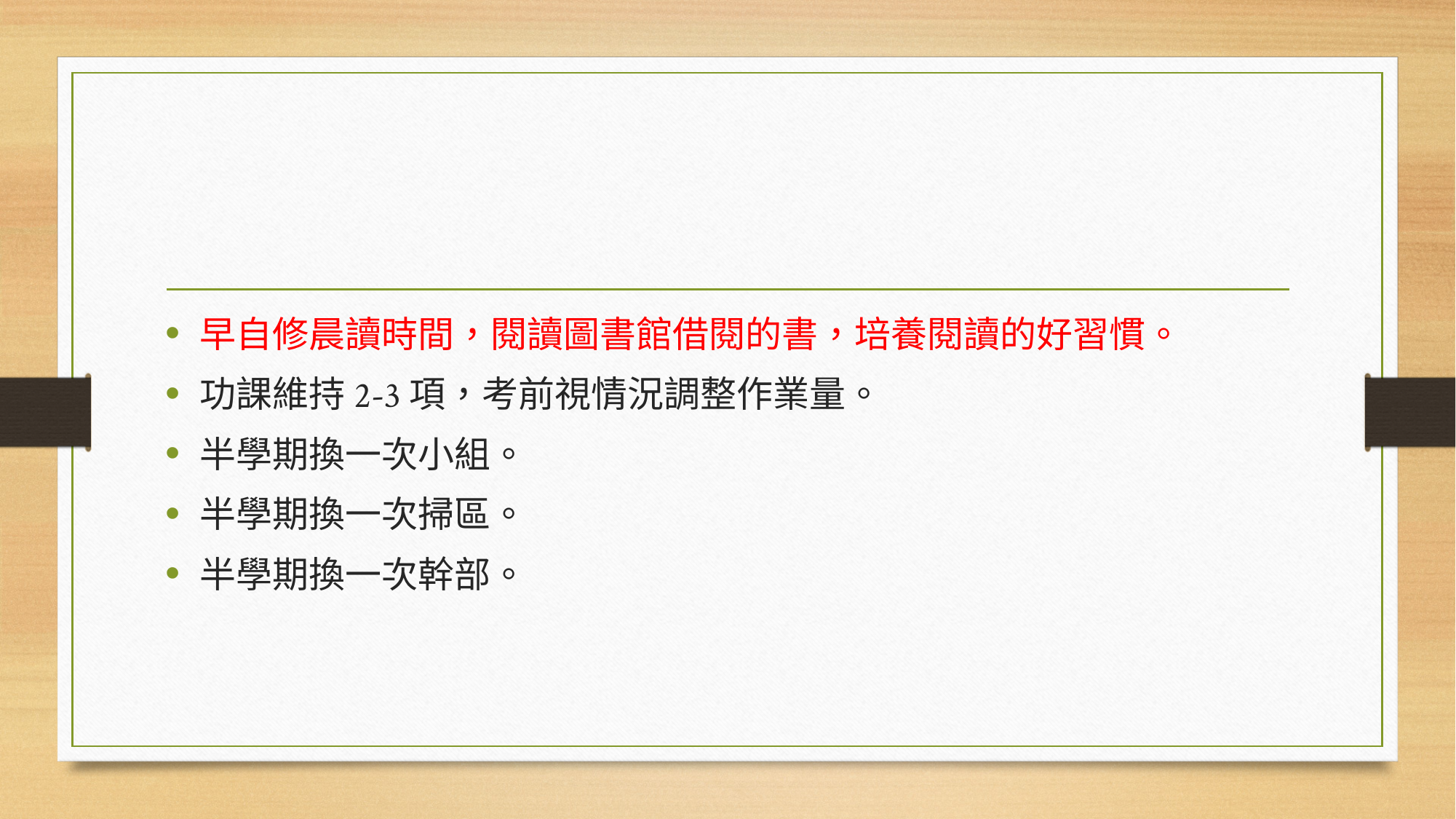

早自修晨讀時間，閱讀圖書館借閱的書，培養閱讀的好習慣。
功課維持2-3項，考前視情況調整作業量。
半學期換一次小組。
半學期換一次掃區。
半學期換一次幹部。